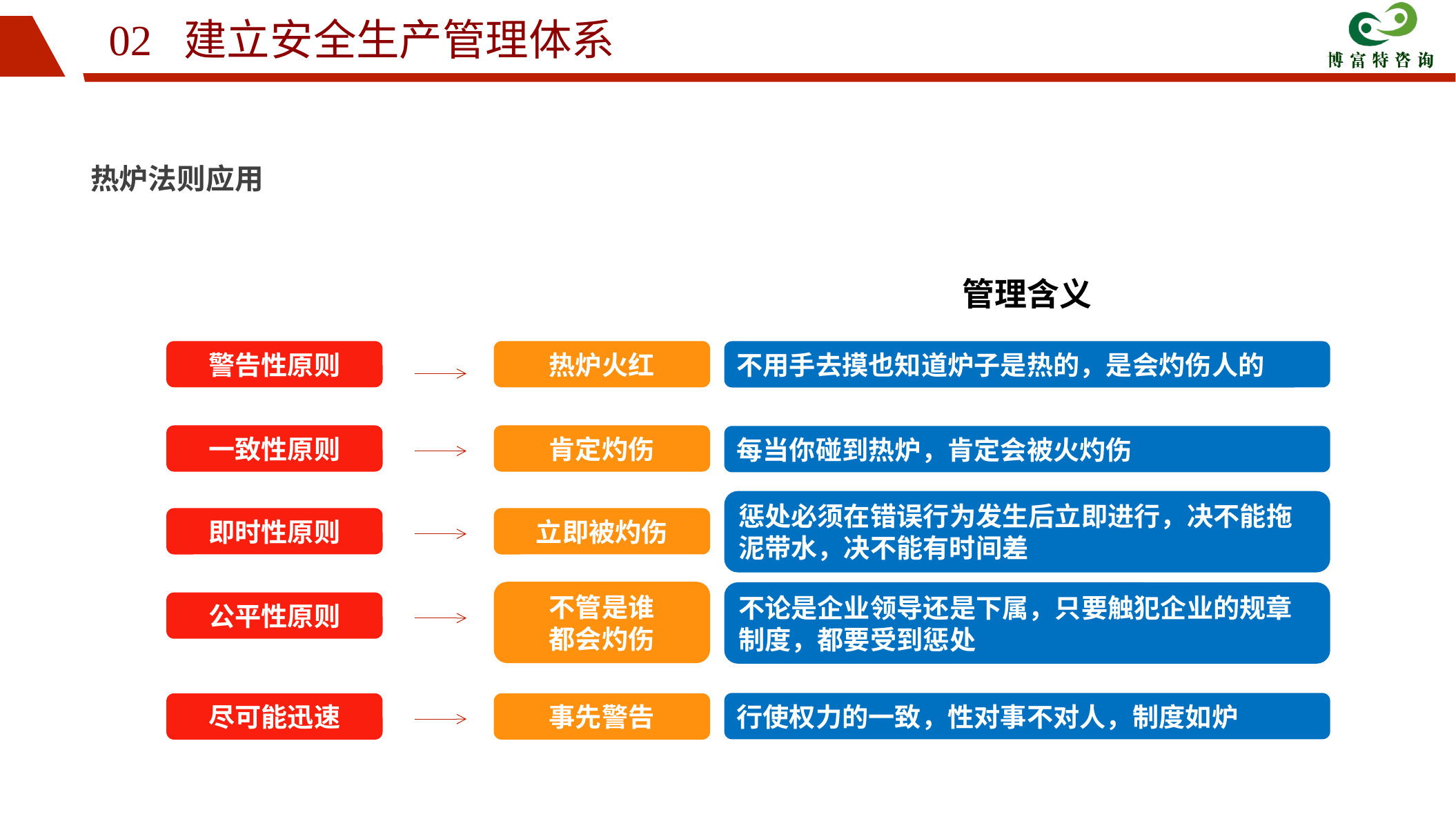

02  建立安全生产管理体系

热炉法则应用
管理含义
警告性原则
热炉火红
不用手去摸也知道炉子是热的，是会灼伤人的
一致性原则
肯定灼伤
每当你碰到热炉，肯定会被火灼伤
惩处必须在错误行为发生后立即进行，决不能拖泥带水，决不能有时间差
即时性原则
立即被灼伤
不管是谁
都会灼伤
公平性原则
不论是企业领导还是下属，只要触犯企业的规章制度，都要受到惩处
行使权力的一致，性对事不对人，制度如炉
尽可能迅速
事先警告